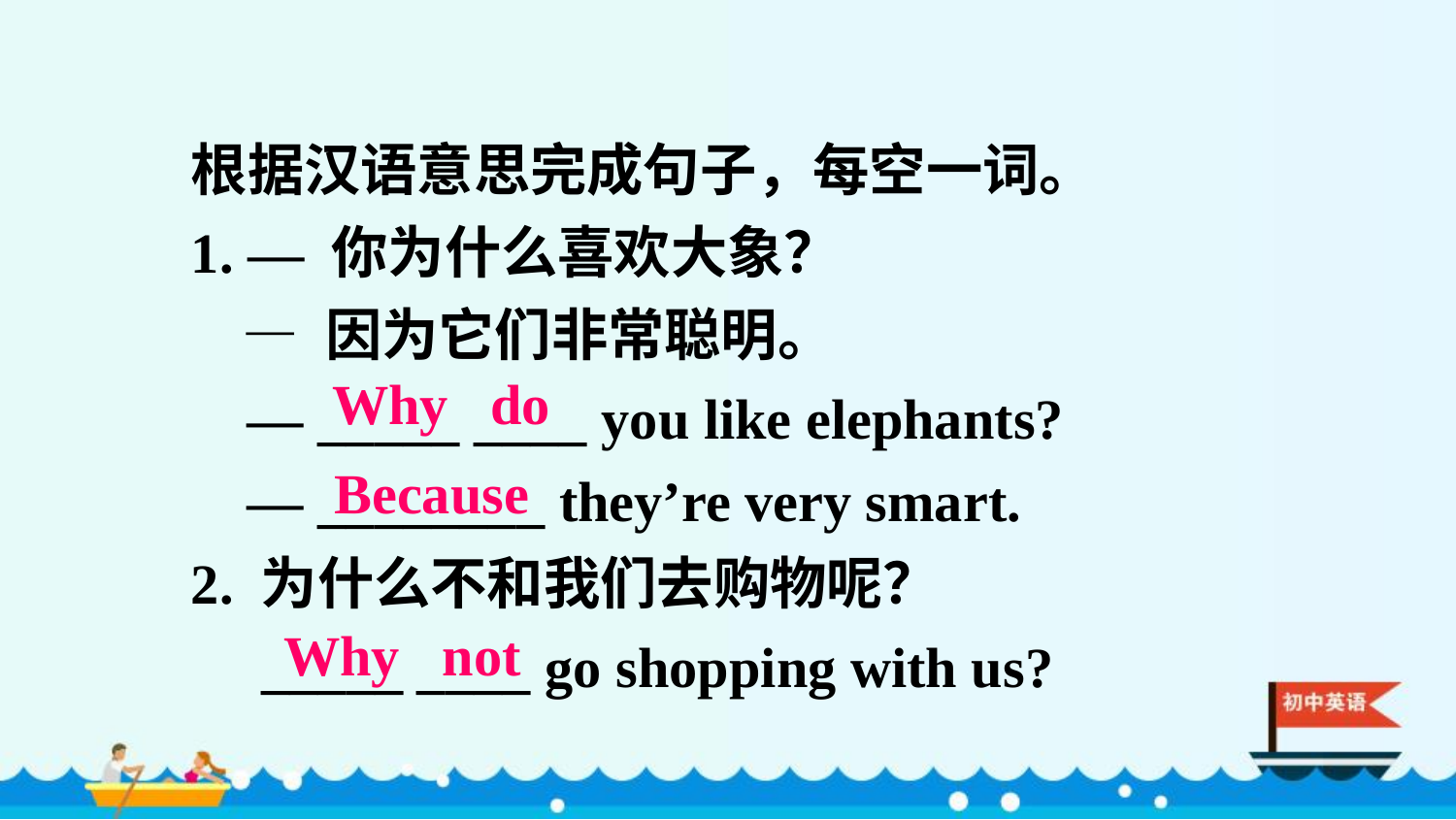

根据汉语意思完成句子，每空一词。
1. — 你为什么喜欢大象？
    — 因为它们非常聪明。
    — _____ ____ you like elephants?
    — ________ they’re very smart.
2. 为什么不和我们去购物呢？
     _____ ____ go shopping with us?
Why   do
Because
Why   not